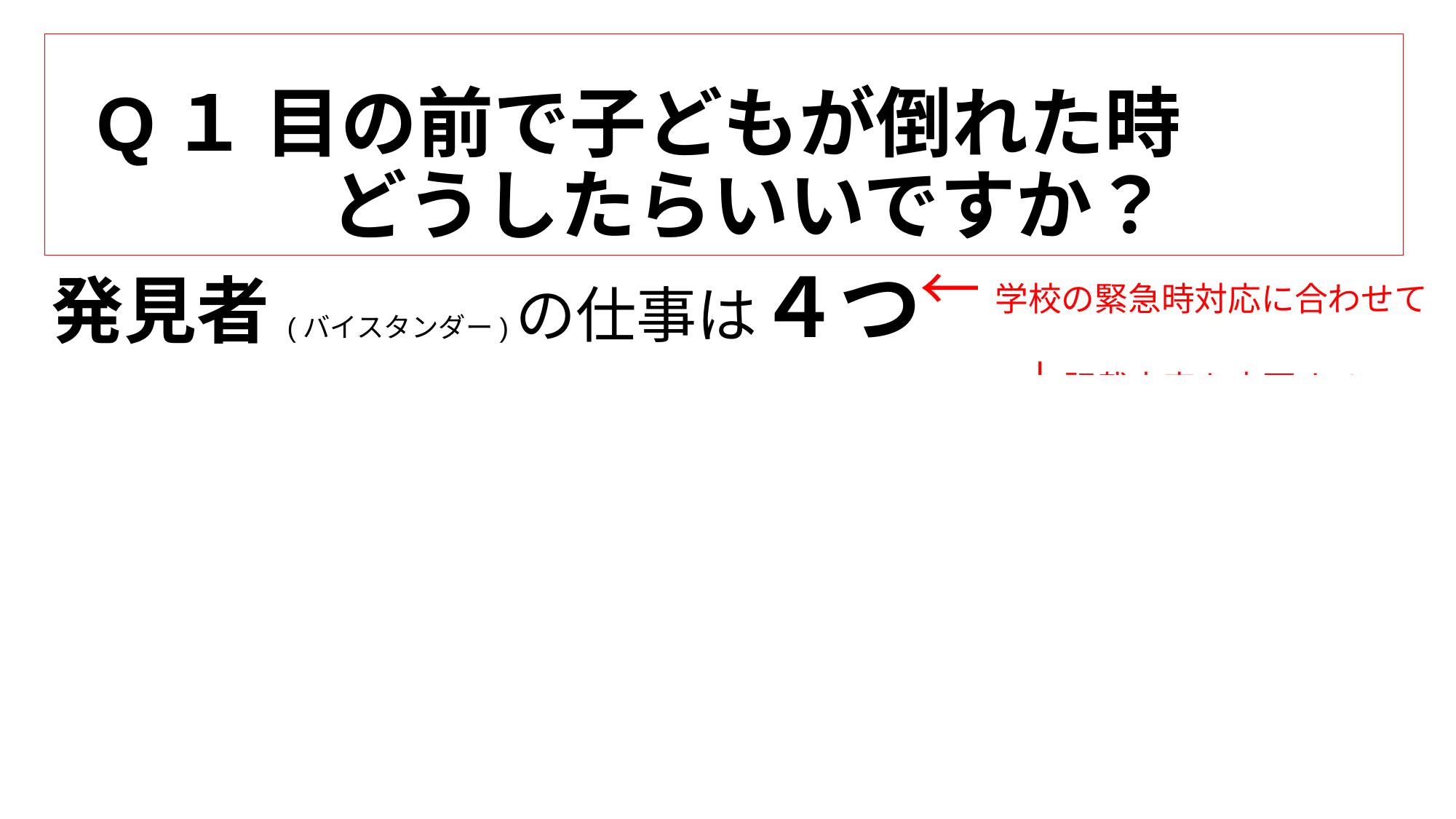

# Q１ 目の前で子どもが倒れた時　　 どうしたらいいですか？
←学校の緊急時対応に合わせて
　↓記載内容を変更する
発見者(バイスタンダー)の仕事は４つ
⓪119通報→スマホで通報し、電話で救護指導を受ける
①協力者をあつめる→「救急です！だれか来てください！」
　　　　　　　　　　　　　　 と 大声を出す(内線、走る、子どもに頼む、など)
②意識・呼吸△→すぐ心肺蘇生をはじめる
③記録    時計を見る→発生時刻を確認 (                             )

時系列に 13:00事故発生
　　　　 13:02心肺蘇生開など